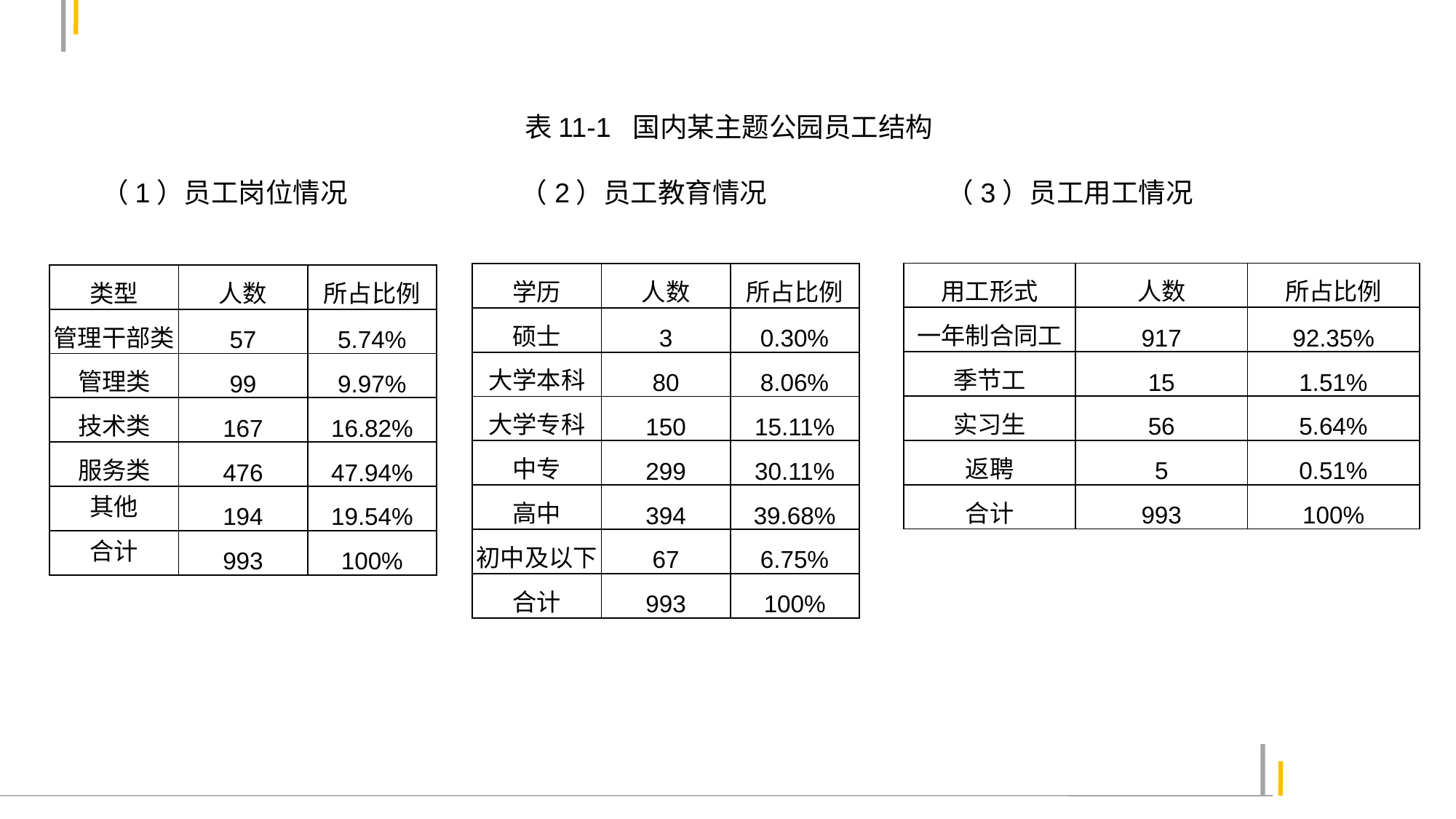

表11-1  国内某主题公园员工结构

       （1）员工岗位情况                            （2）员工教育情况                             （3）员工用工情况

| 用工形式 | 人数 | 所占比例 |
| --- | --- | --- |
| 一年制合同工 | 917 | 92.35% |
| 季节工 | 15 | 1.51% |
| 实习生 | 56 | 5.64% |
| 返聘 | 5 | 0.51% |
| 合计 | 993 | 100% |
| 学历 | 人数 | 所占比例 |
| --- | --- | --- |
| 硕士 | 3 | 0.30% |
| 大学本科 | 80 | 8.06% |
| 大学专科 | 150 | 15.11% |
| 中专 | 299 | 30.11% |
| 高中 | 394 | 39.68% |
| 初中及以下 | 67 | 6.75% |
| 合计 | 993 | 100% |
| 类型 | 人数 | 所占比例 |
| --- | --- | --- |
| 管理干部类 | 57 | 5.74% |
| 管理类 | 99 | 9.97% |
| 技术类 | 167 | 16.82% |
| 服务类 | 476 | 47.94% |
| 其他 | 194 | 19.54% |
| 合计 | 993 | 100% |